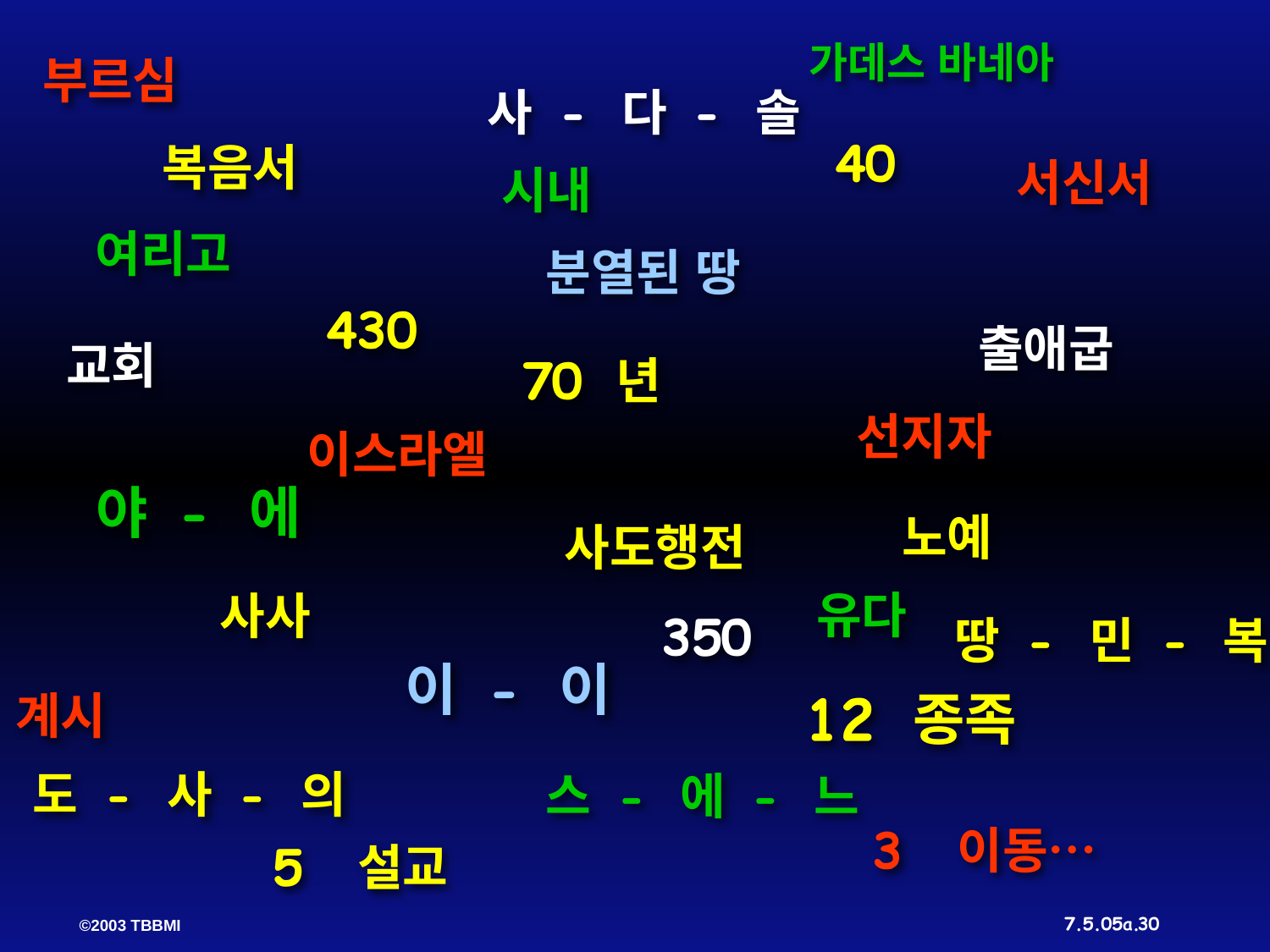

가데스 바네아
부르심
사 - 다 - 솔
40
복음서
서신서
시내
여리고
분열된 땅
430
출애굽
교회
70 년
선지자
이스라엘
야 - 에
노예
사도행전
 유다
사사
350
땅 - 민 - 복
이 - 이
12 종족
계시
도 - 사 - 의
스 - 에 - 느
3  이동…
5  설교
30